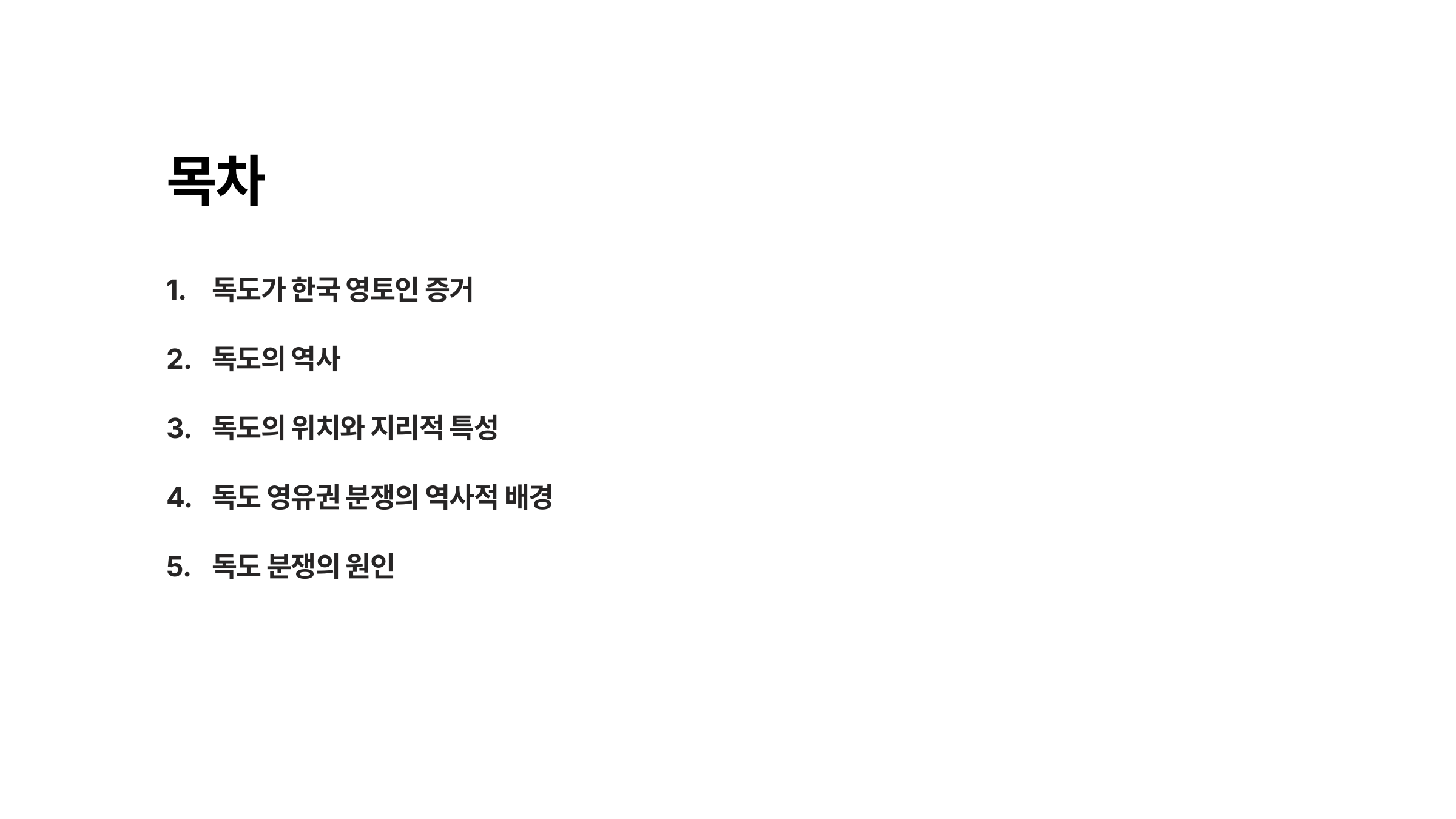

목차
독도가 한국 영토인 증거

독도의 역사

독도의 위치와 지리적 특성

독도 영유권 분쟁의 역사적 배경

독도 분쟁의 원인